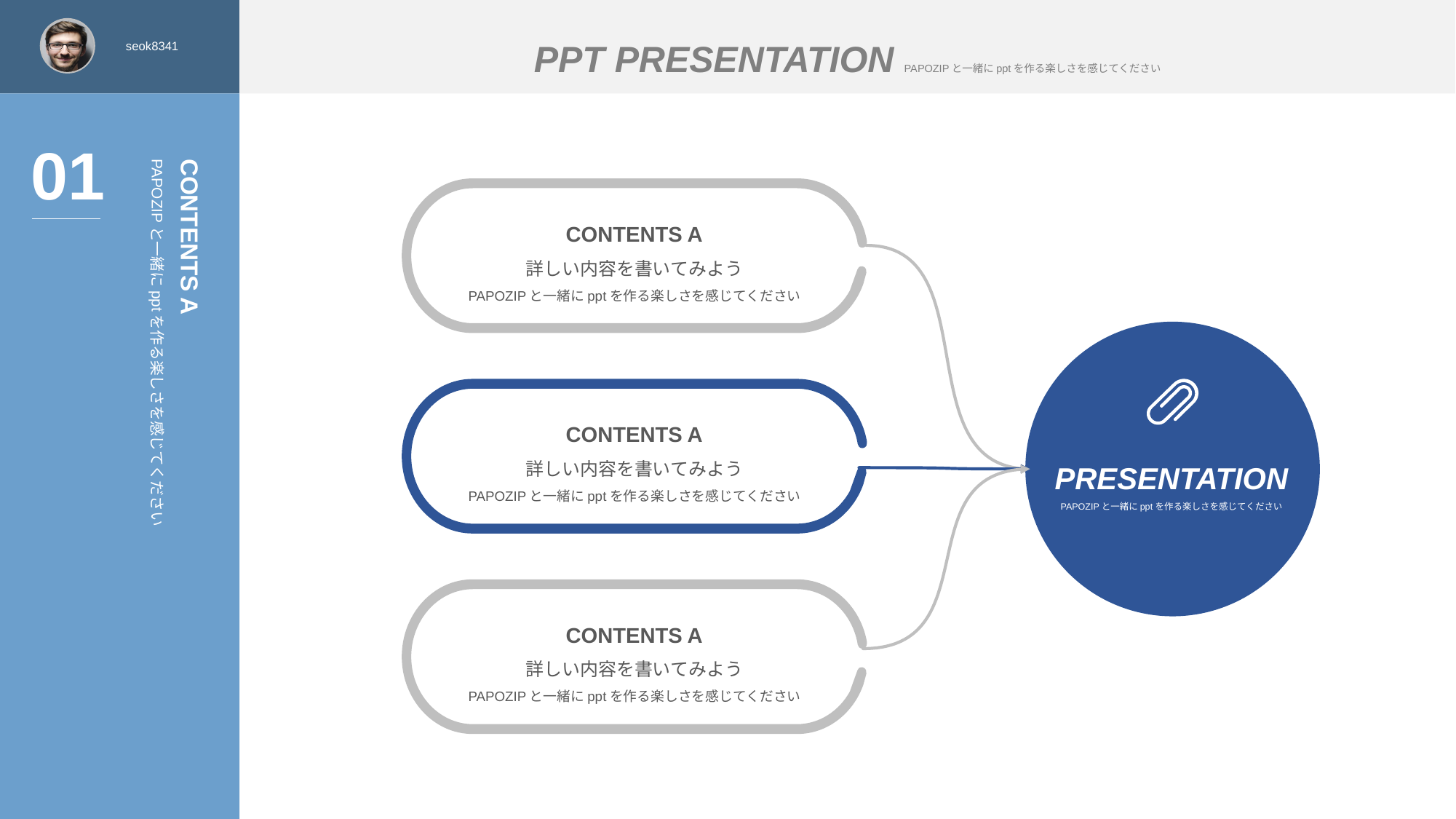

PPT PRESENTATION PAPOZIPと一緒にpptを作る楽しさを感じてください

seok8341
CONTENTS A
PAPOZIPと一緒にpptを作る楽しさを感じてください
01
CONTENTS A
詳しい内容を書いてみよう
PAPOZIPと一緒にpptを作る楽しさを感じてください

CONTENTS A
詳しい内容を書いてみよう
PAPOZIPと一緒にpptを作る楽しさを感じてください

PRESENTATION
PAPOZIPと一緒にpptを作る楽しさを感じてください
CONTENTS A
詳しい内容を書いてみよう
PAPOZIPと一緒にpptを作る楽しさを感じてください